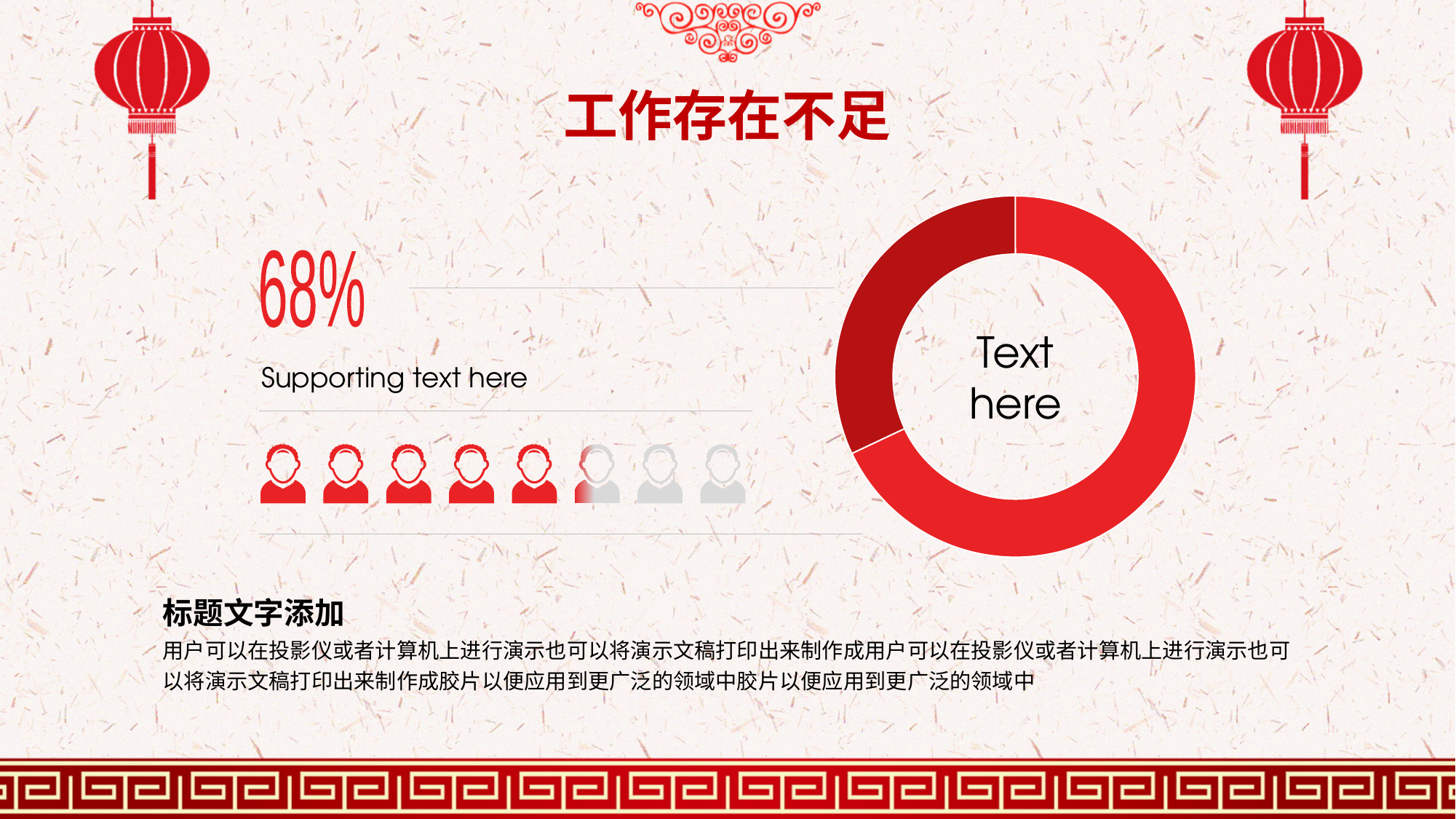

工作存在不足

68%
Text here

Supporting text here

标题文字添加
用户可以在投影仪或者计算机上进行演示也可以将演示文稿打印出来制作成用户可以在投影仪或者计算机上进行演示也可以将演示文稿打印出来制作成胶片以便应用到更广泛的领域中胶片以便应用到更广泛的领域中